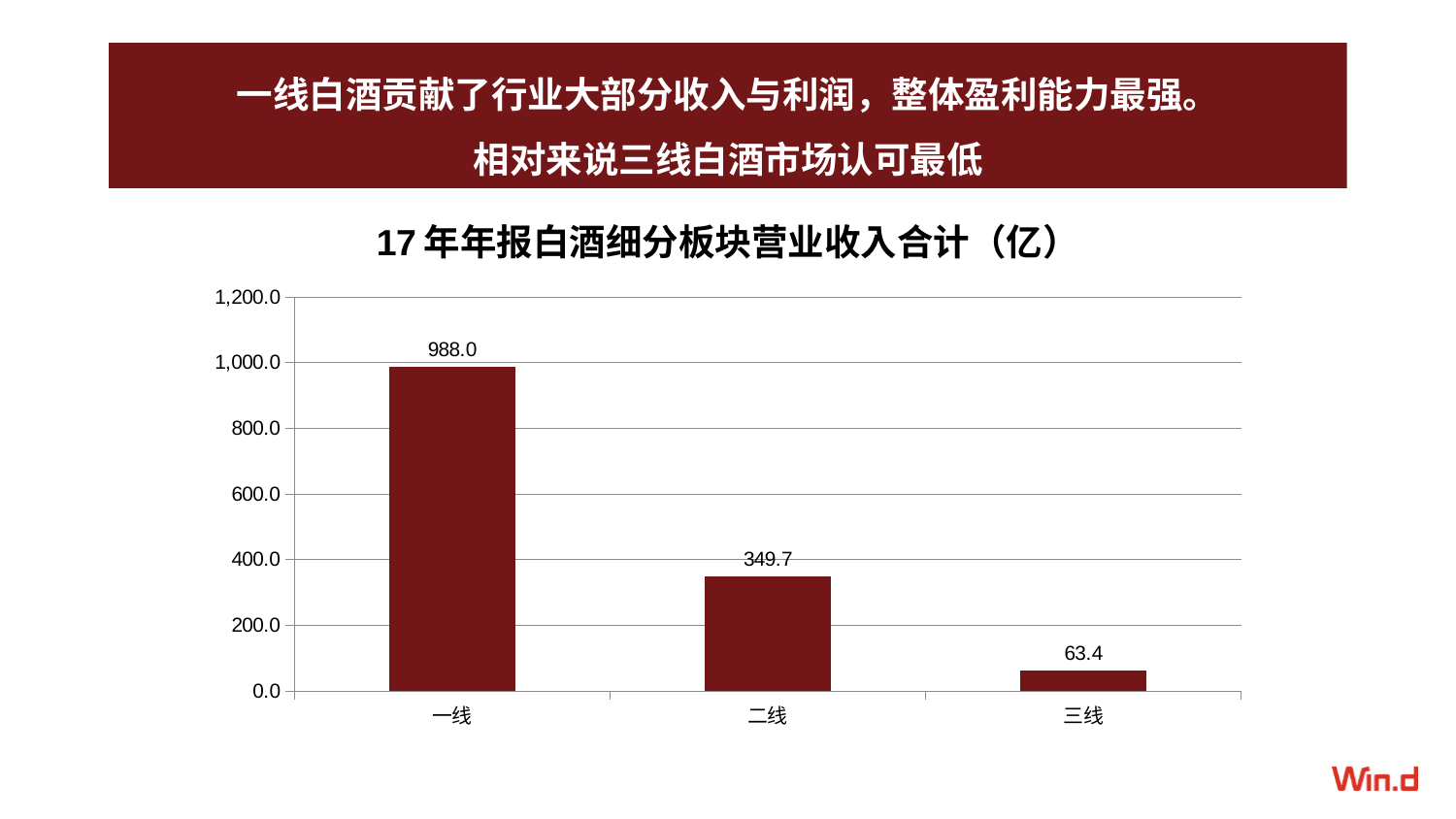

一线白酒贡献了行业大部分收入与利润，整体盈利能力最强。
相对来说三线白酒市场认可最低

### Chart: 17年年报白酒细分板块营业收入合计（亿）

| Category | 营业收入合计17年年报 |
|---|---|
| 一线 | 987.9951 |
| 二线 | 349.72129999999953 |
| 三线 | 63.4189 |